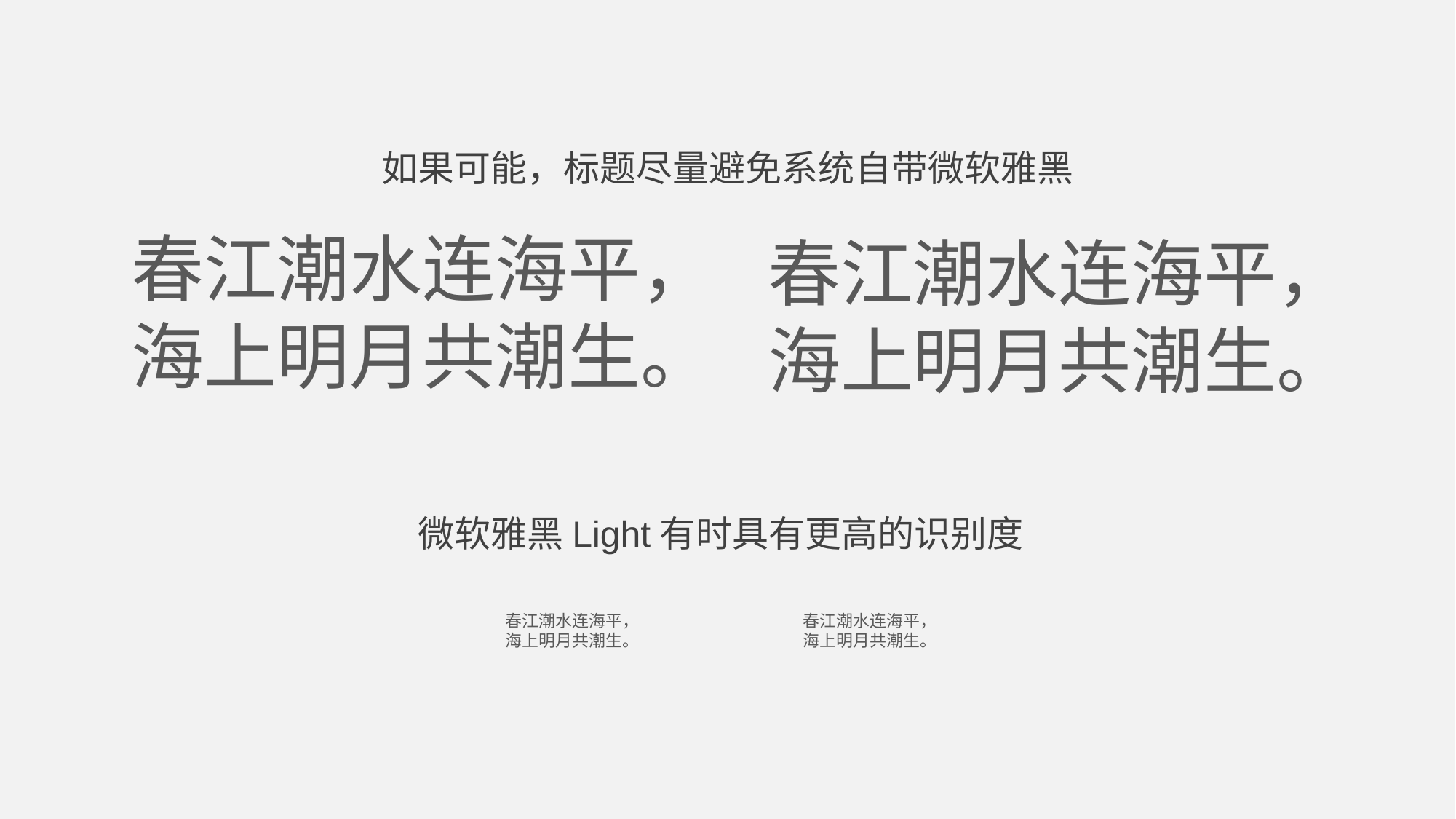

如果可能，标题尽量避免系统自带微软雅黑
春江潮水连海平，
海上明月共潮生。
春江潮水连海平，
海上明月共潮生。
微软雅黑Light有时具有更高的识别度
春江潮水连海平，
海上明月共潮生。
春江潮水连海平，
海上明月共潮生。